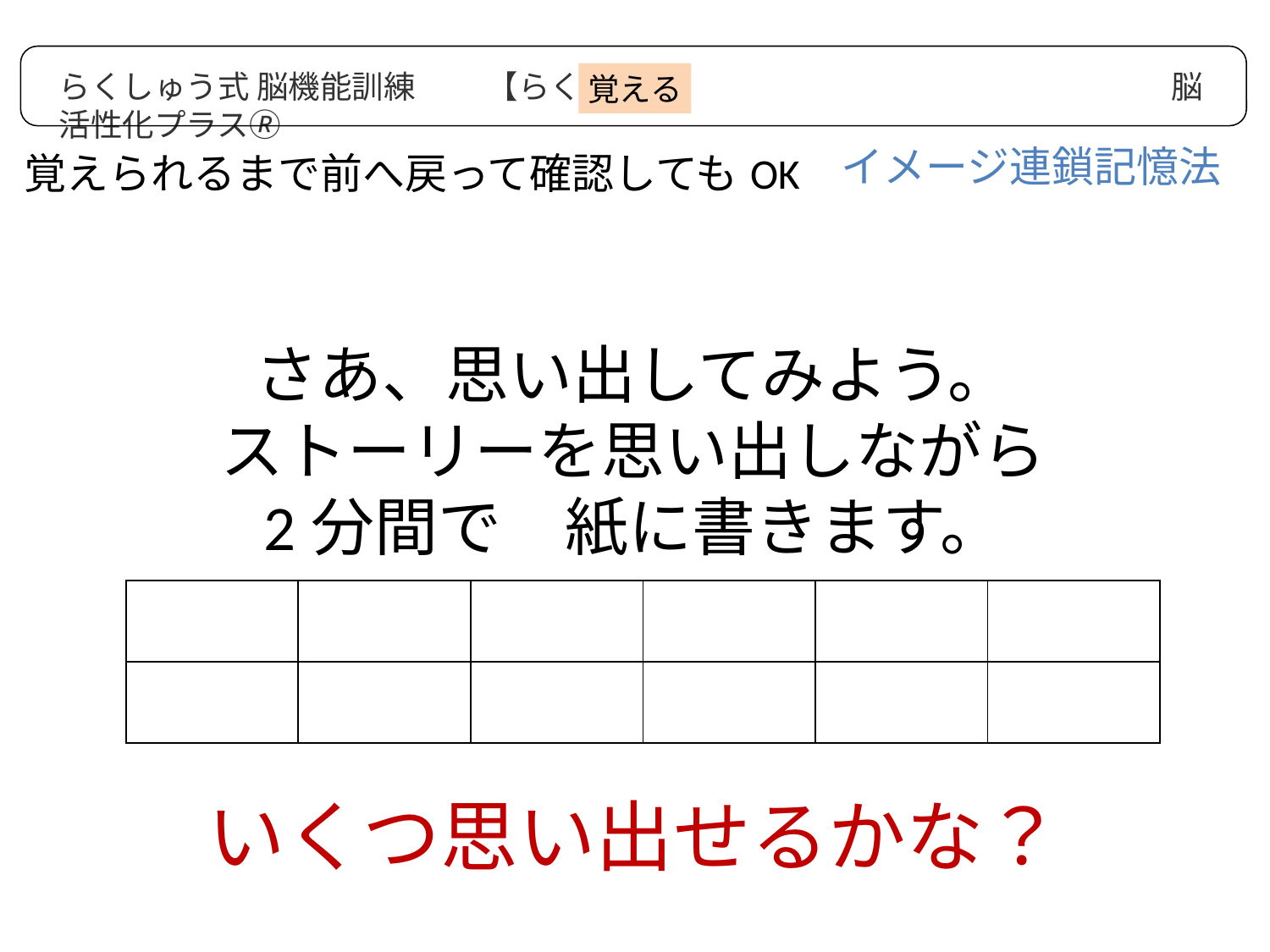

覚える
らくしゅう式 脳機能訓練　　 【らくらく】　　　　　　　　　　　　　　       脳活性化プラス🄬
イメージ連鎖記憶法
覚えられるまで前へ戻って確認してもOK
さあ、思い出してみよう。
ストーリーを思い出しながら
2分間で　紙に書きます。
|  |  |  |  |  |  |
| --- | --- | --- | --- | --- | --- |
|  |  |  |  |  |  |
いくつ思い出せるかな？